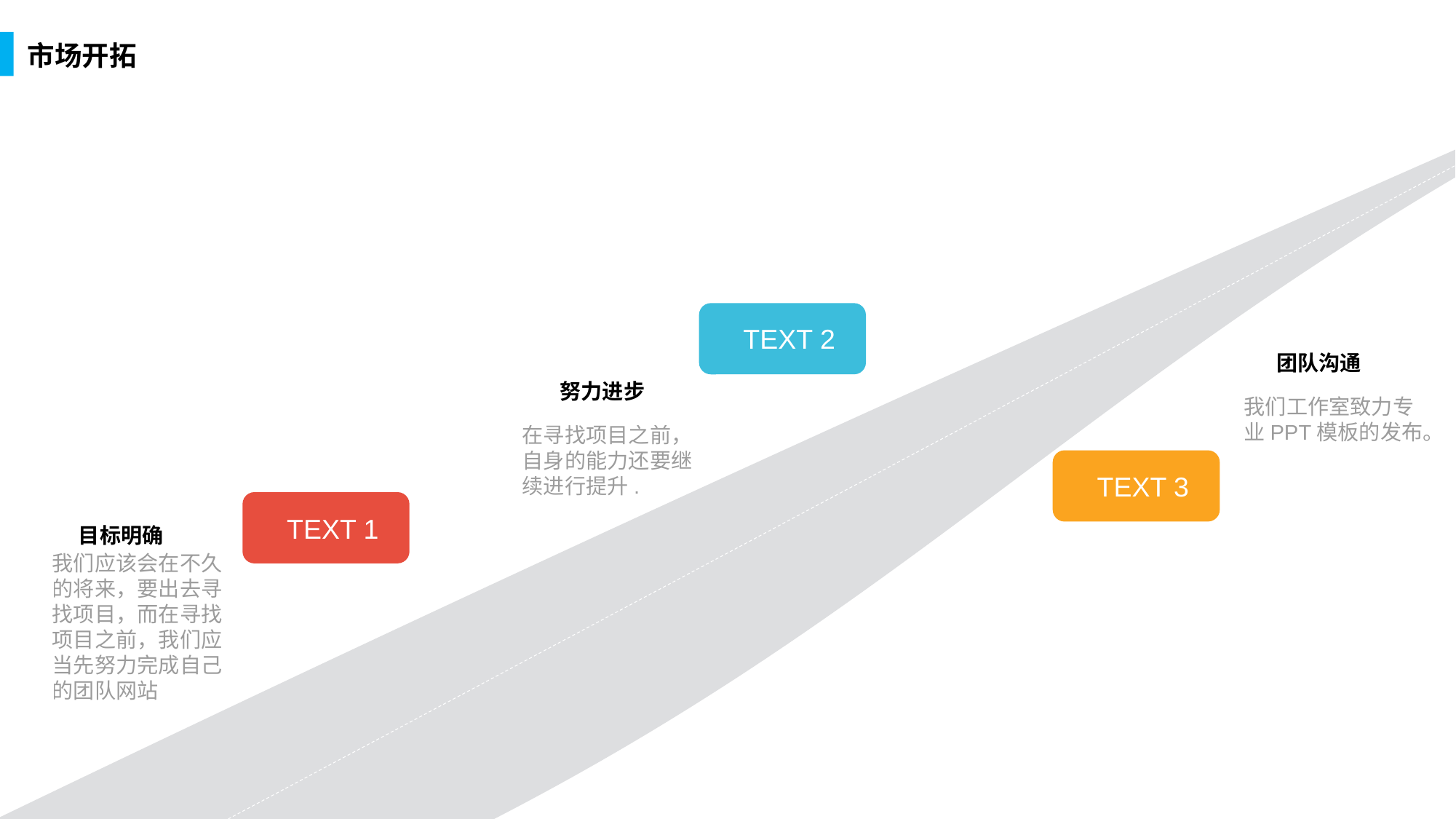

市场开拓
XT 3

TEXT 2
             团队沟通
我们工作室致力专业PPT模板的发布。
努力进步
在寻找项目之前，自身的能力还要继续进行提升.

TEXT 3

TEXT 1
          目标明确
我们应该会在不久的将来，要出去寻找项目，而在寻找项目之前，我们应当先努力完成自己的团队网站